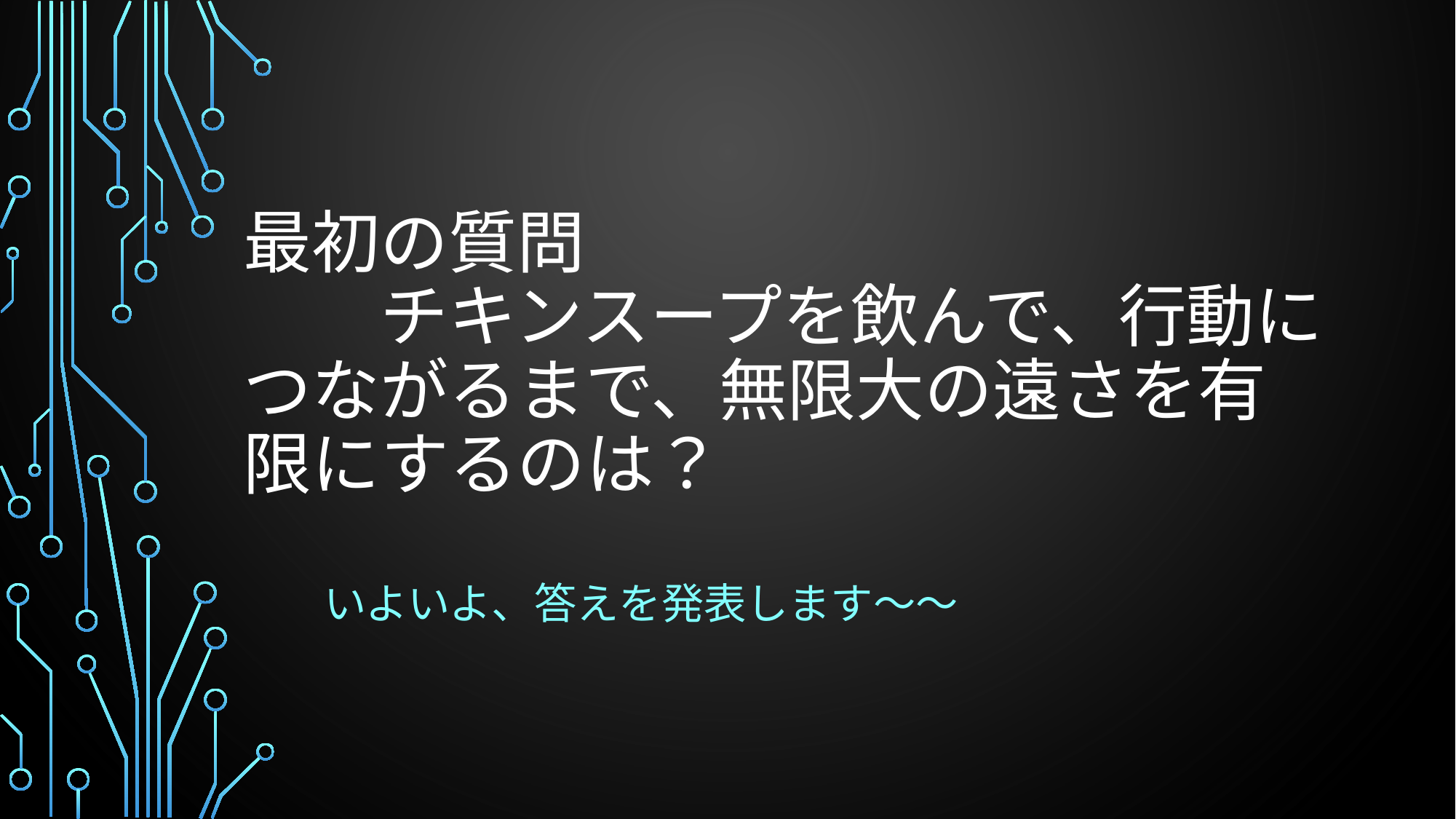

# 最初の質問 　　チキンスープを飲んで、行動につながるまで、無限大の遠さを有限にするのは？
いよいよ、答えを発表します～～